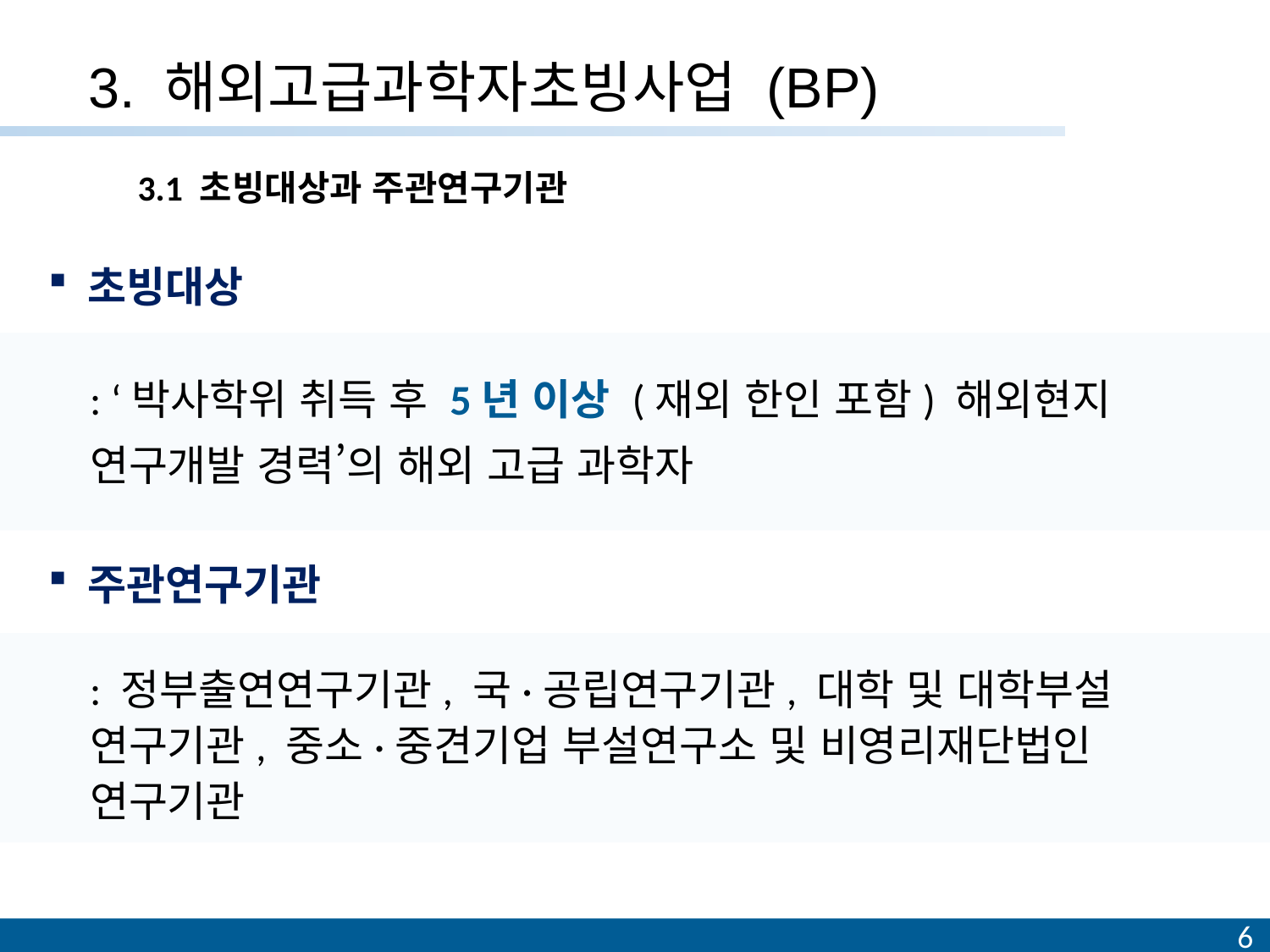

# 3. 해외고급과학자초빙사업 (BP)

3.1 초빙대상과 주관연구기관
초빙대상

: ‘박사학위 취득 후 5년 이상 (재외 한인 포함) 해외현지 연구개발 경력’의 해외 고급 과학자
주관연구기관

: 정부출연연구기관, 국·공립연구기관, 대학 및 대학부설 연구기관, 중소·중견기업 부설연구소 및 비영리재단법인 연구기관
6